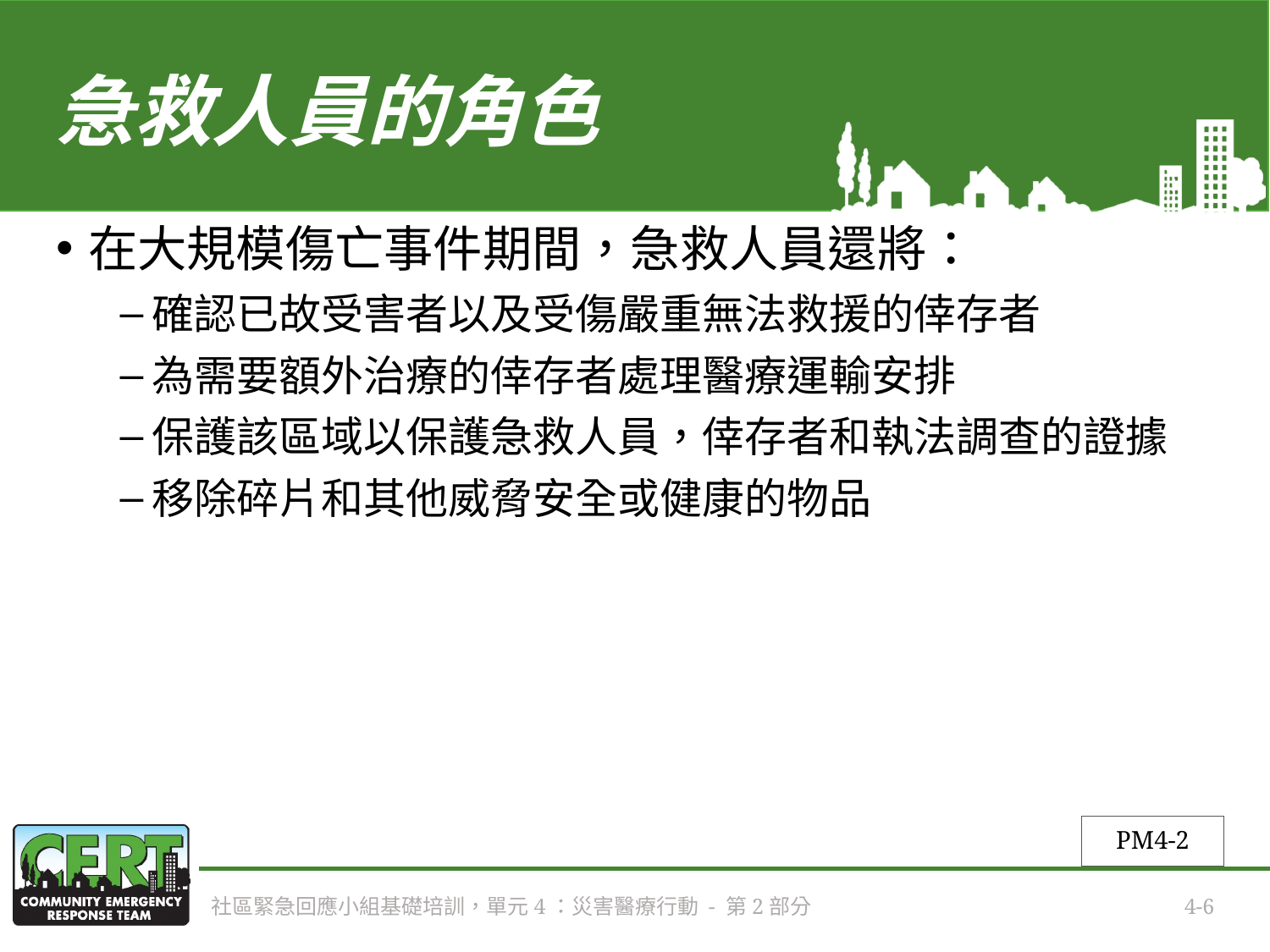

# 急救人員的角色
在大規模傷亡事件期間，急救人員還將：
確認已故受害者以及受傷嚴重無法救援的倖存者
為需要額外治療的倖存者處理醫療運輸安排
保護該區域以保護急救人員，倖存者和執法調查的證據
移除碎片和其他威脅安全或健康的物品

PM4-2
社區緊急回應小組基礎培訓，單元4：災害醫療行動 - 第2部分
4-6